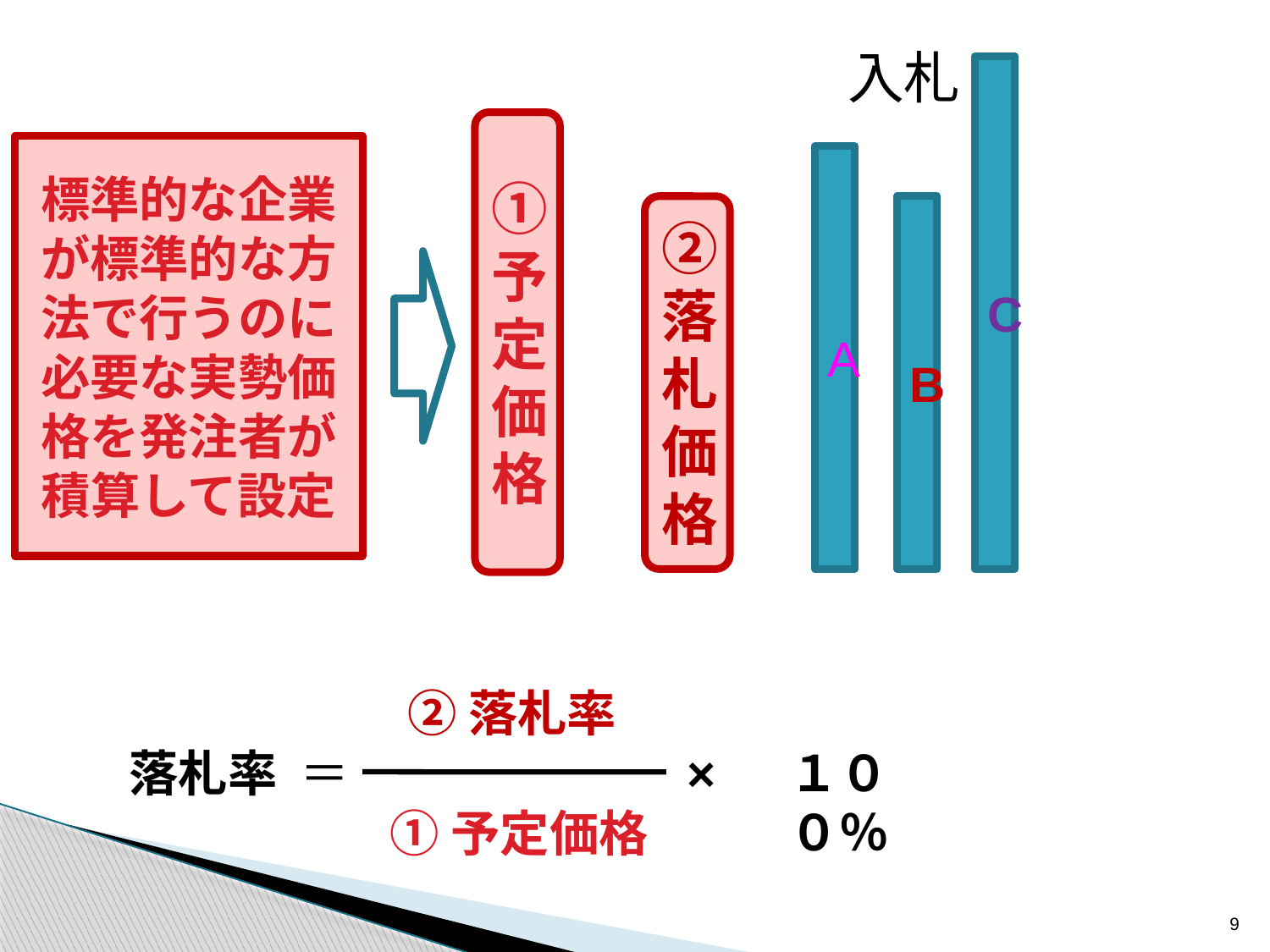

入札
C
①予定価格
標準的な企業が標準的な方法で行うのに必要な実勢価格を発注者が積算して設定
A
②落札価格
B

②落札率
落札率
×
１００％
＝
①予定価格
9